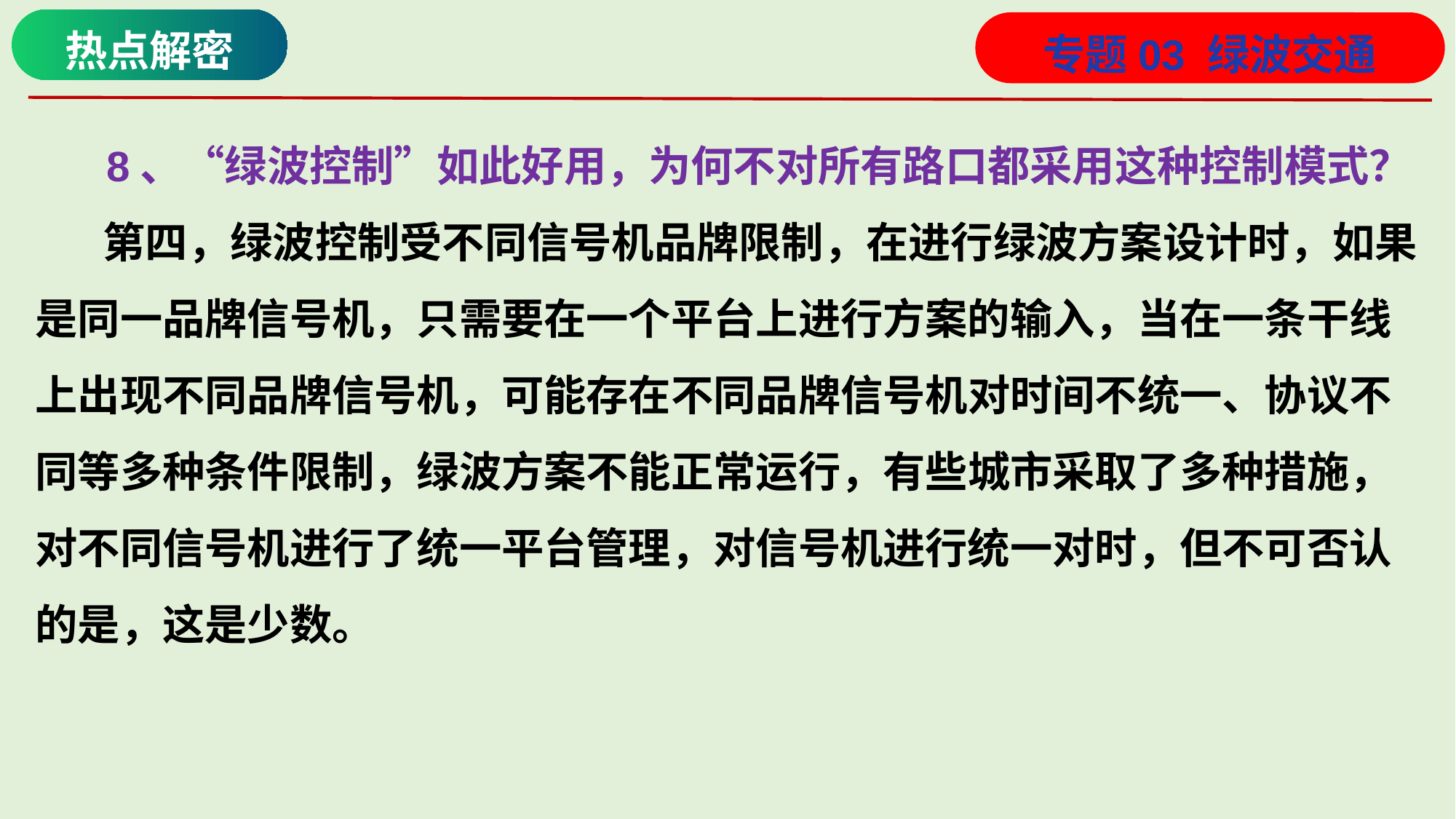

热点解密
专题03 绿波交通
      8、“绿波控制”如此好用，为何不对所有路口都采用这种控制模式？
      第四，绿波控制受不同信号机品牌限制，在进行绿波方案设计时，如果是同一品牌信号机，只需要在一个平台上进行方案的输入，当在一条干线上出现不同品牌信号机，可能存在不同品牌信号机对时间不统一、协议不同等多种条件限制，绿波方案不能正常运行，有些城市采取了多种措施，对不同信号机进行了统一平台管理，对信号机进行统一对时，但不可否认的是，这是少数。